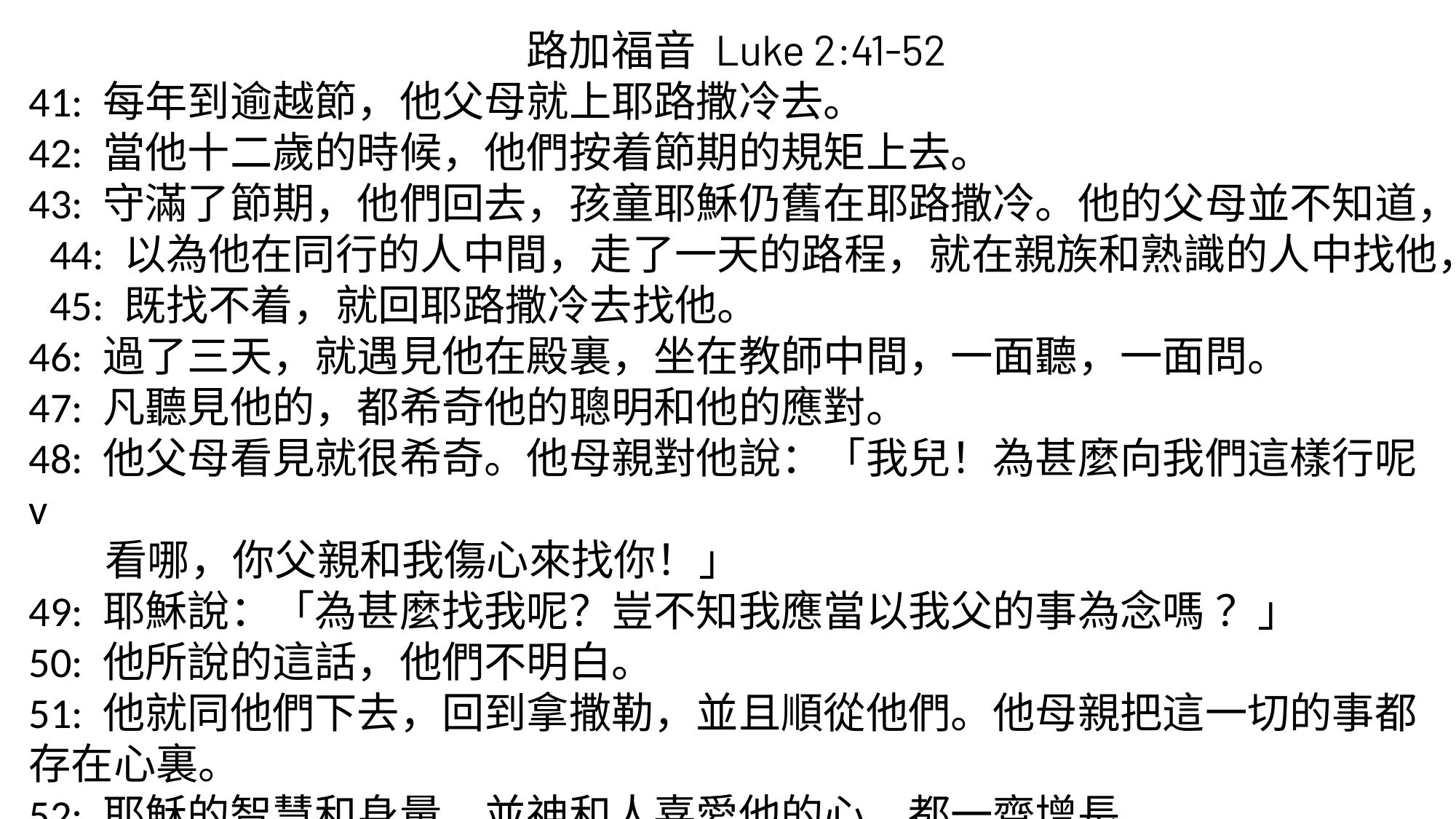

路加福音 Luke 2:41-52
41: 每年到逾越節，他父母就上耶路撒冷去。
42: 當他十二歲的時候，他們按着節期的規矩上去。
43: 守滿了節期，他們回去，孩童耶穌仍舊在耶路撒冷。他的父母並不知道， 44: 以為他在同行的人中間，走了一天的路程，就在親族和熟識的人中找他， 45: 既找不着，就回耶路撒冷去找他。
46: 過了三天，就遇見他在殿裏，坐在教師中間，一面聽，一面問。
47: 凡聽見他的，都希奇他的聰明和他的應對。
48: 他父母看見就很希奇。他母親對他說：「我兒！為甚麼向我們這樣行呢 v
       看哪，你父親和我傷心來找你！」
49: 耶穌說：「為甚麼找我呢？豈不知我應當以我父的事為念嗎 ？」
50: 他所說的這話，他們不明白。
51: 他就同他們下去，回到拿撒勒，並且順從他們。他母親把這一切的事都存在心裏。
52: 耶穌的智慧和身量，並神和人喜愛他的心，都一齊增長。